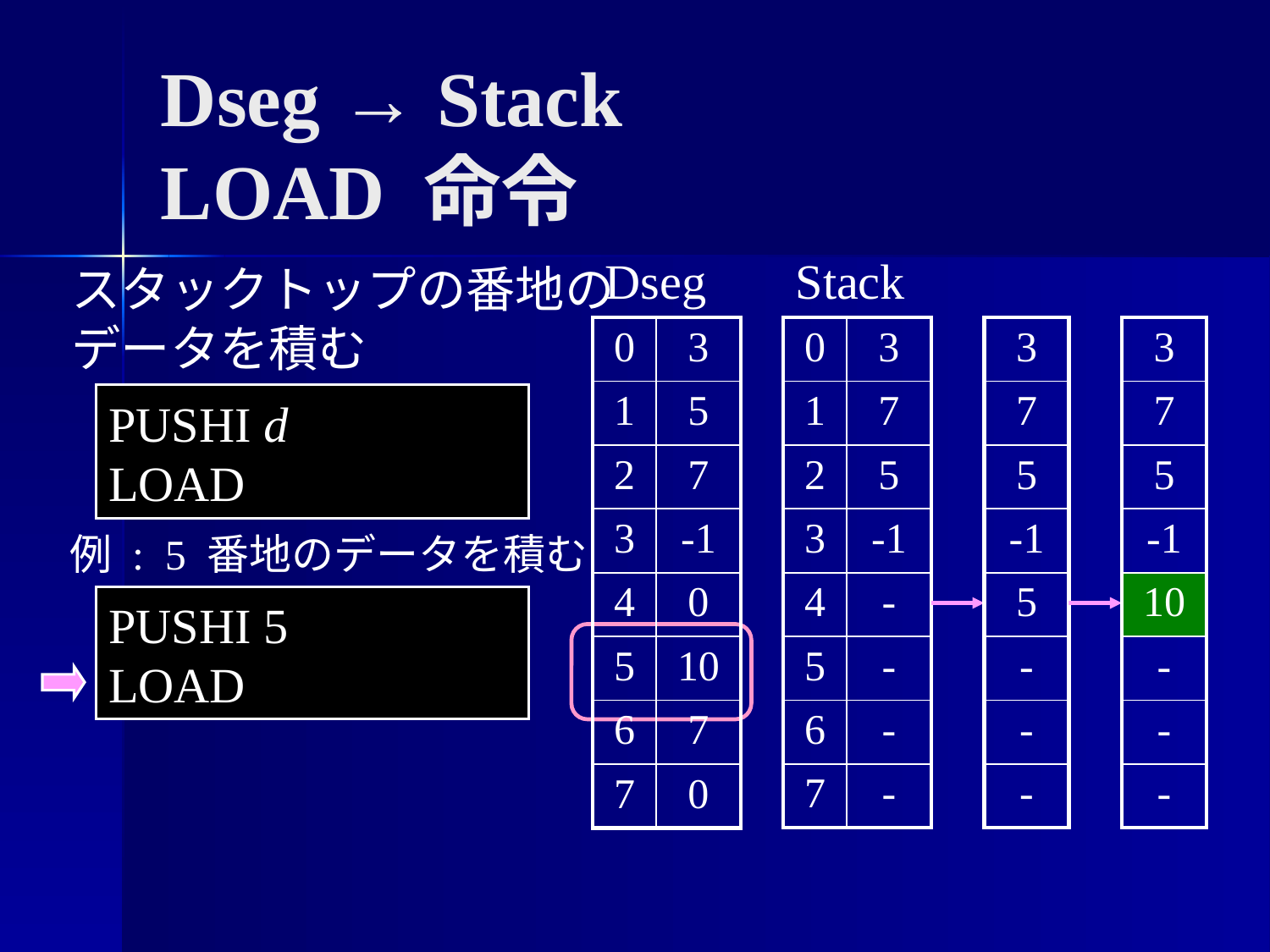

Dseg → Stack
LOAD 命令
Dseg
Stack
スタックトップの番地の
データを積む
| 0 | 3 |
| --- | --- |
| 1 | 5 |
| 2 | 7 |
| 3 | -1 |
| 4 | 0 |
| 5 | 10 |
| 6 | 7 |
| 7 | 0 |
| 0 | 3 |
| --- | --- |
| 1 | 7 |
| 2 | 5 |
| 3 | -1 |
| 4 | - |
| 5 | - |
| 6 | - |
| 7 | - |
| 3 |
| --- |
| 7 |
| 5 |
| -1 |
| 5 |
| - |
| - |
| - |
| 3 |
| --- |
| 7 |
| 5 |
| -1 |
| 10 |
| - |
| - |
| - |
PUSHI d
LOAD
例 :  5 番地のデータを積む
PUSHI 5
LOAD